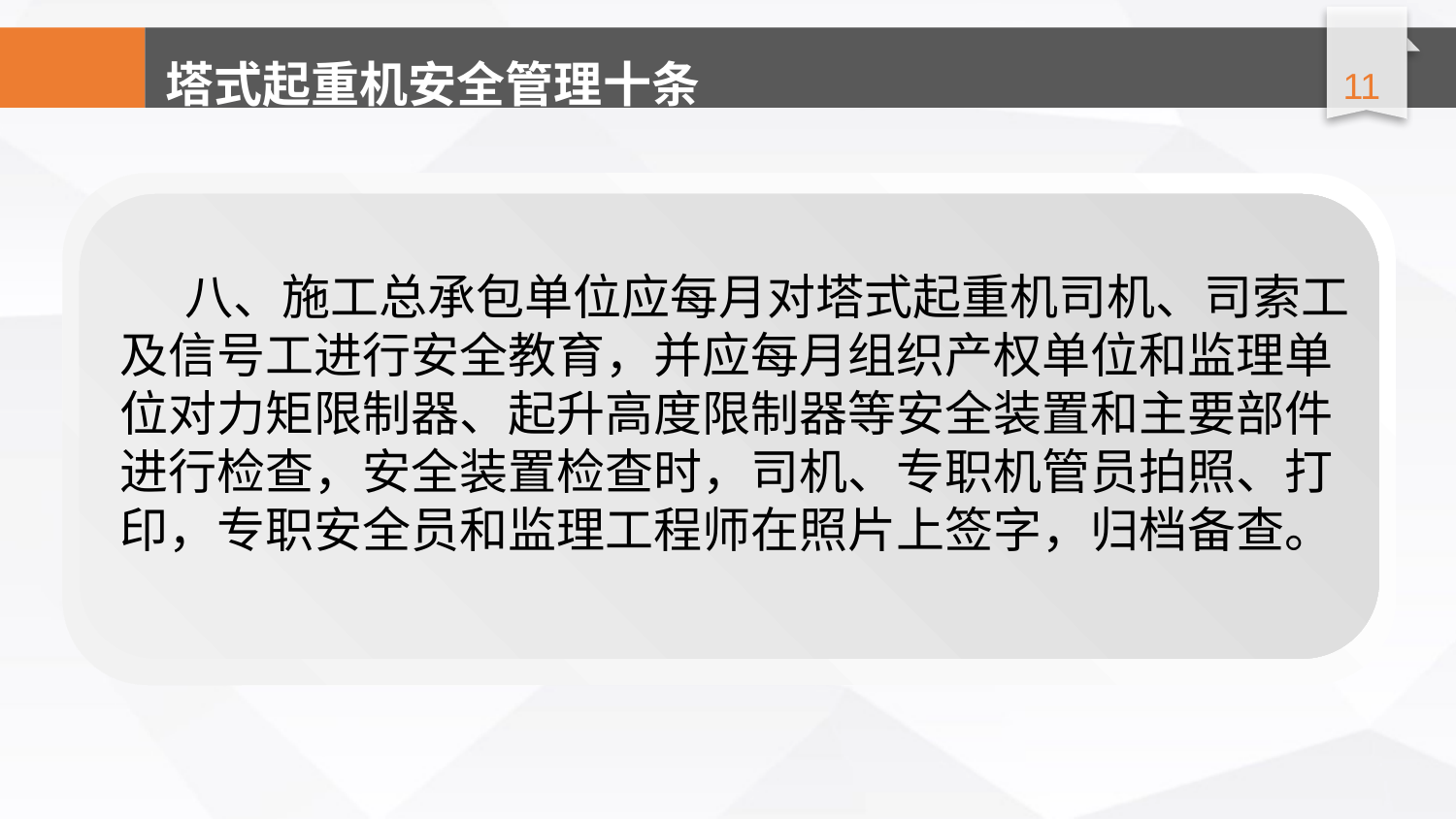

延时符

八、施工总承包单位应每月对塔式起重机司机、司索工及信号工进行安全教育，并应每月组织产权单位和监理单位对力矩限制器、起升高度限制器等安全装置和主要部件进行检查，安全装置检查时，司机、专职机管员拍照、打印，专职安全员和监理工程师在照片上签字，归档备查。